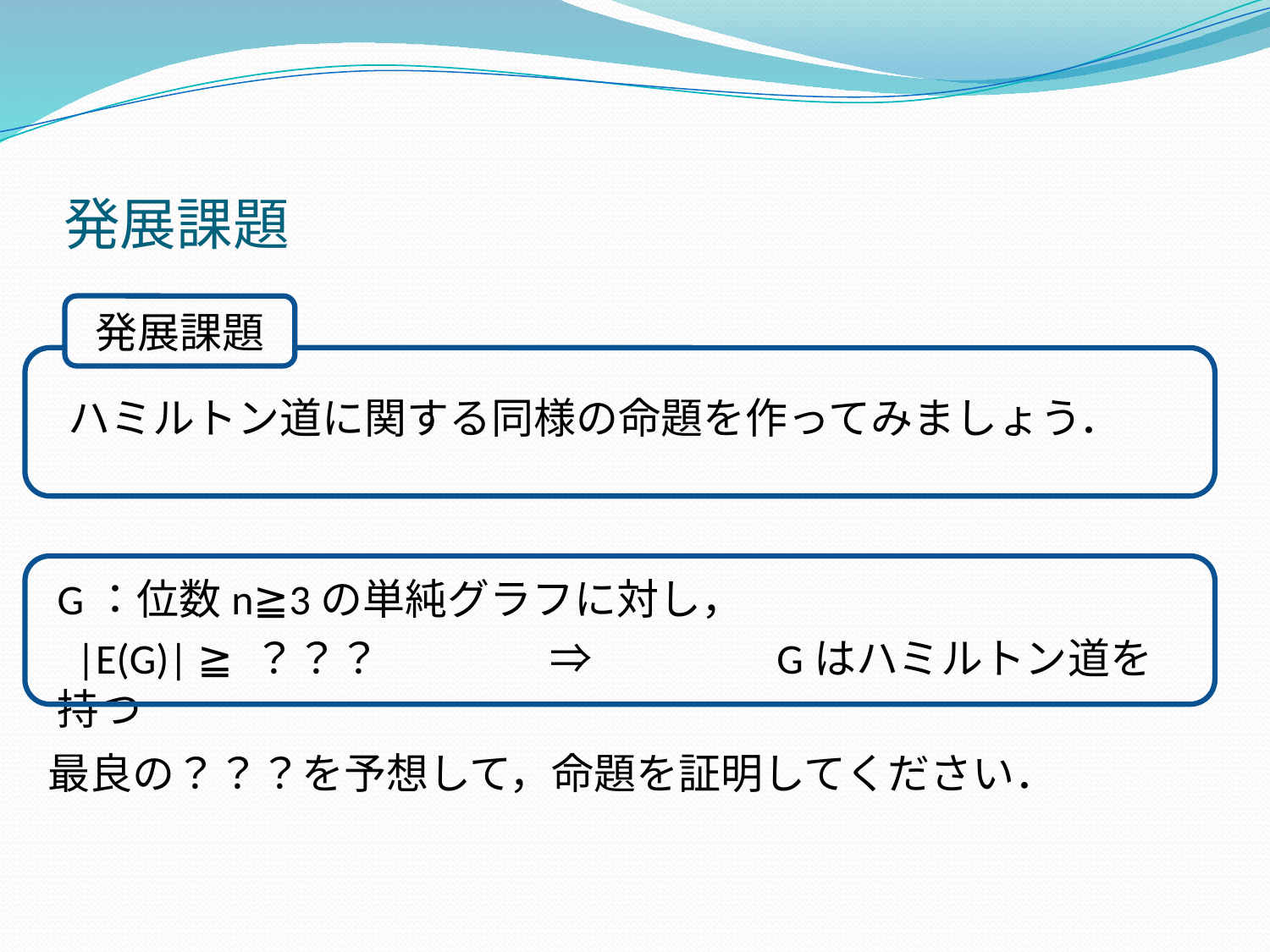

発展課題

　ハミルトン道に関する同様の命題を作ってみましょう．

発展課題

G：位数n≧3の単純グラフに対し，
  |E(G)| ≧ ？？？　　　　⇒　　　     Gはハミルトン道を持つ
最良の？？？を予想して，命題を証明してください．